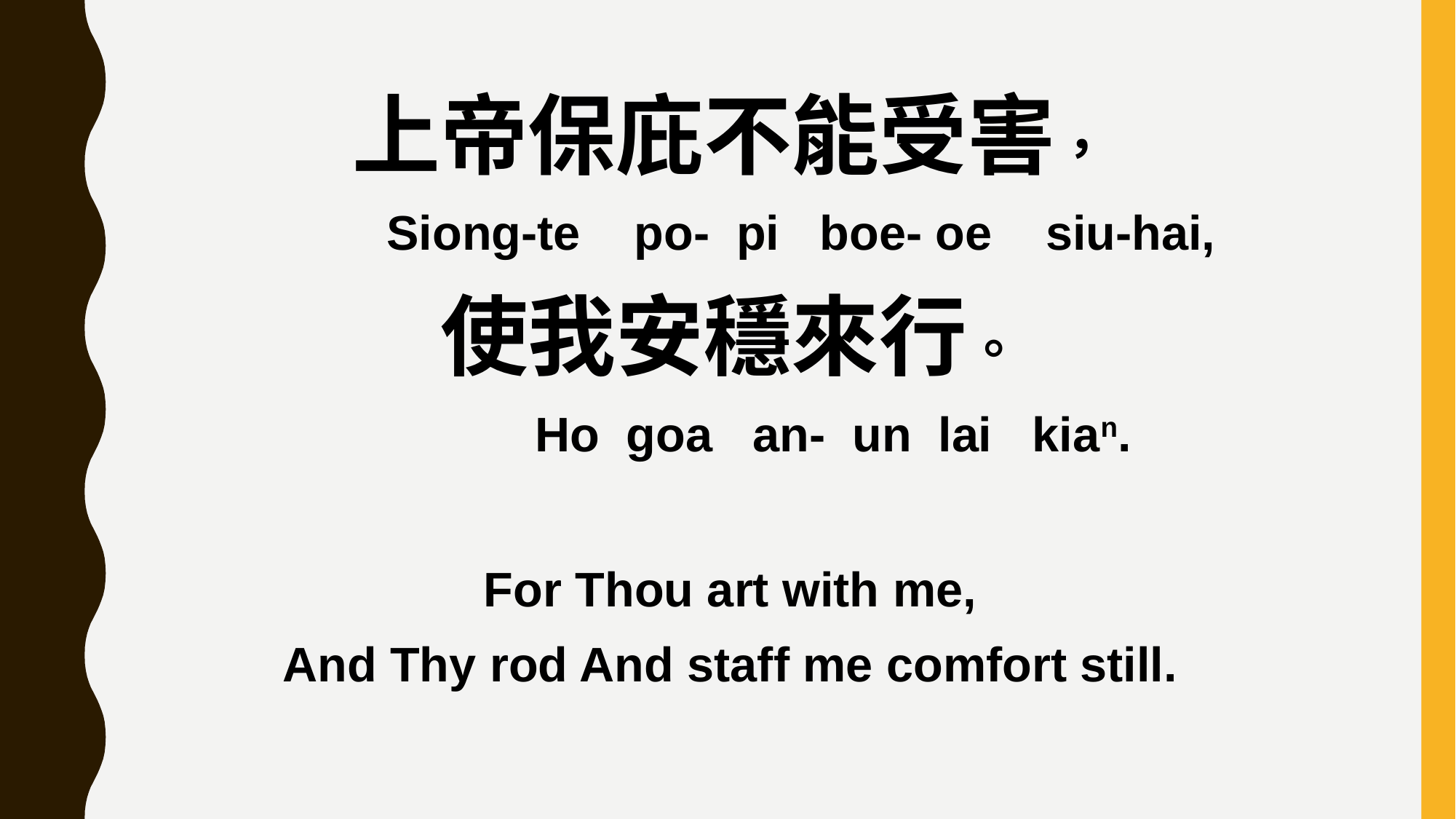

上帝保庇不能受害，
              Siong-te    po-  pi   boe- oe    siu-hai,
使我安穩來行。
                         Ho  goa   an-  un  lai   kian.

For Thou art with me,
And Thy rod And staff me comfort still.